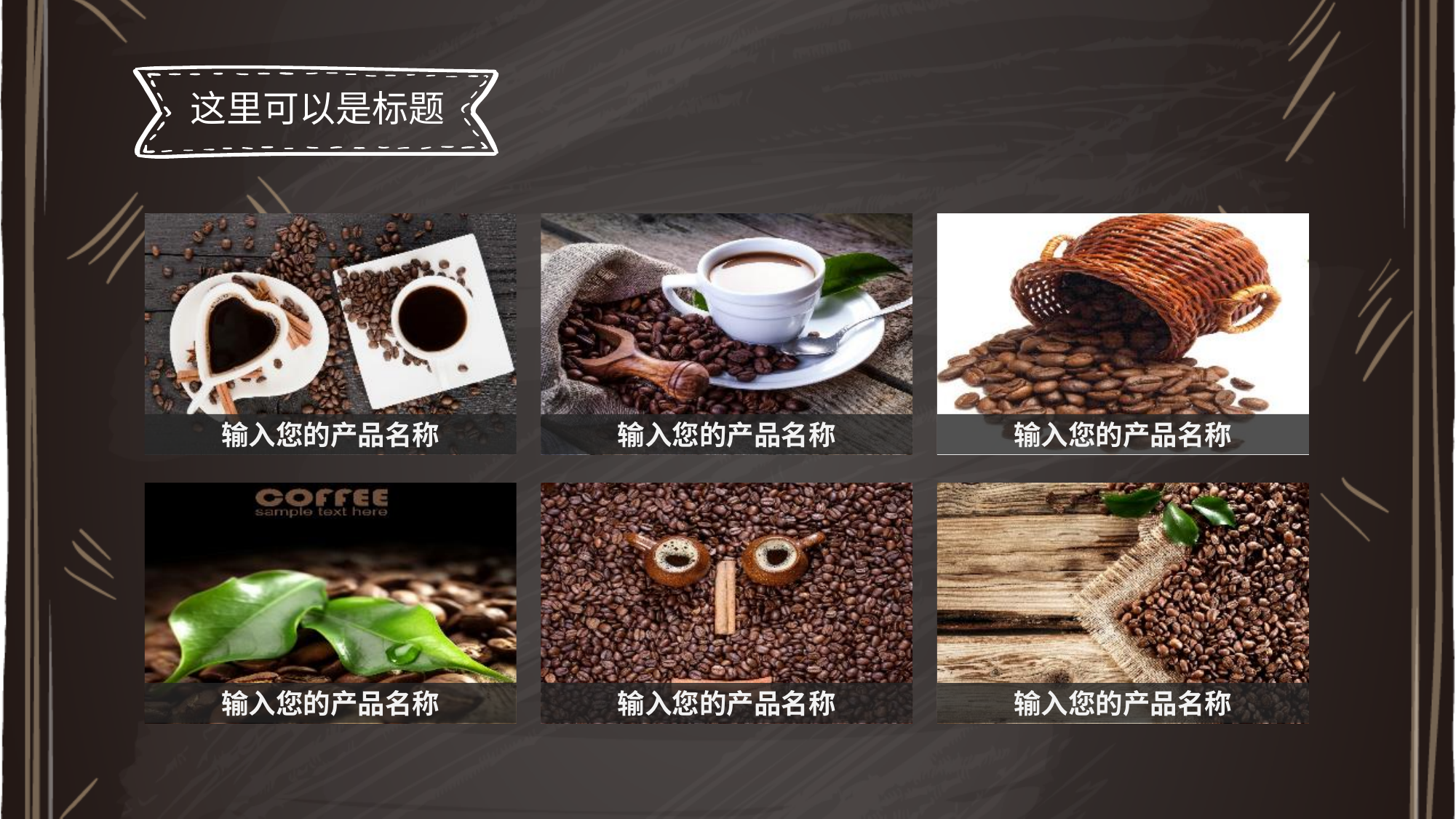

这里可以是标题

输入您的产品名称
输入您的产品名称
输入您的产品名称

输入您的产品名称
输入您的产品名称
输入您的产品名称